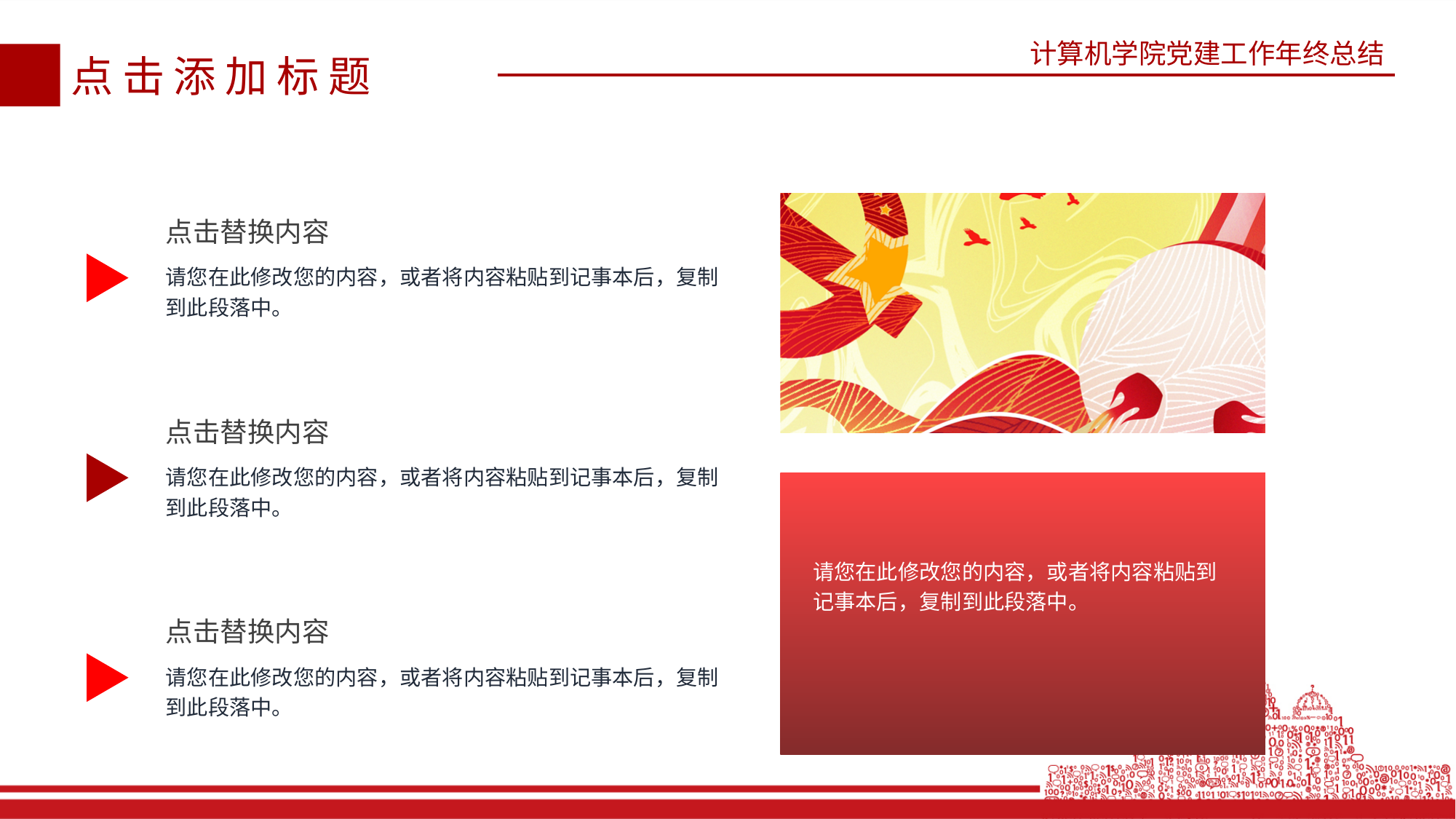

计算机学院党建工作年终总结

点击添加标题

点击替换内容
请您在此修改您的内容，或者将内容粘贴到记事本后，复制到此段落中。

点击替换内容
请您在此修改您的内容，或者将内容粘贴到记事本后，复制到此段落中。

请您在此修改您的内容，或者将内容粘贴到记事本后，复制到此段落中。
点击替换内容
请您在此修改您的内容，或者将内容粘贴到记事本后，复制到此段落中。